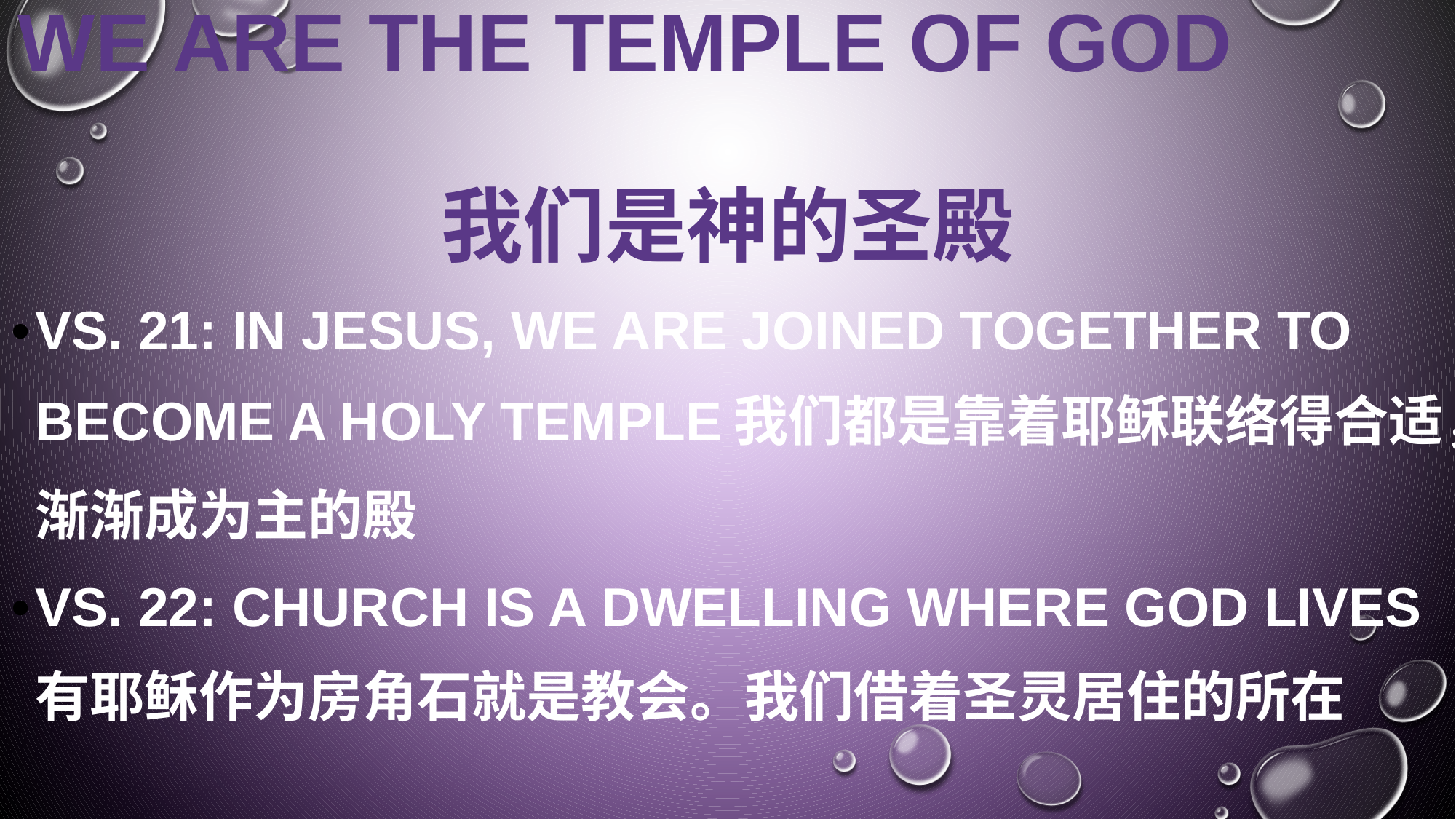

# We are the temple of god 我们是神的圣殿
VS. 21: IN JESUS, WE ARE JOINED TOGETHER TO BECOME A HOLY TEMPLE我们都是靠着耶稣联络得合适，渐渐成为主的殿
VS. 22: CHURCH IS A DWELLING WHERE GOD LIVES有耶稣作为房角石就是教会。我们借着圣灵居住的所在